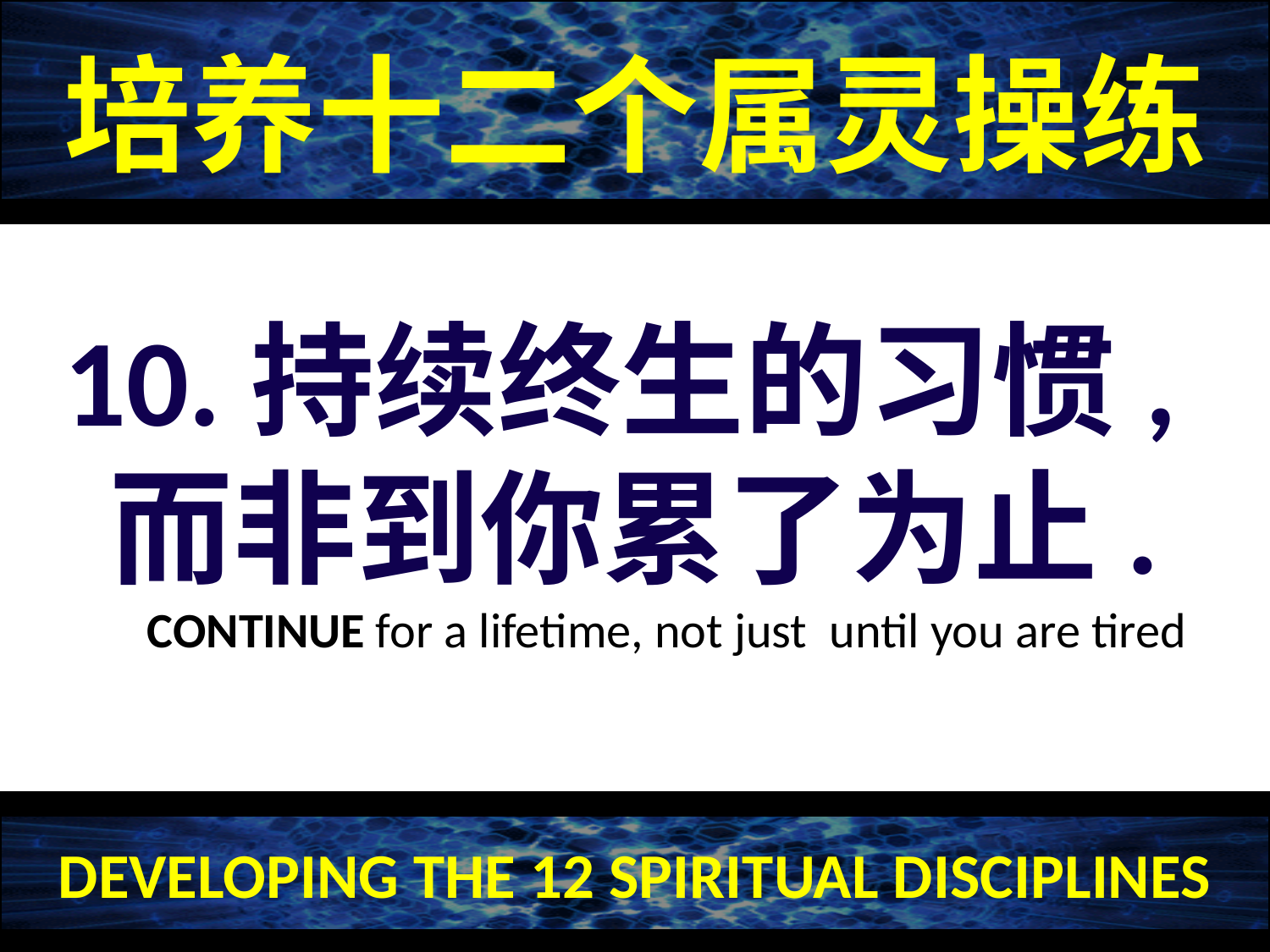

培养十二个属灵操练

10.持续终生的习惯,而非到你累了为止.
CONTINUE for a lifetime, not just  until you are tired
DEVELOPING THE 12 SPIRITUAL DISCIPLINES